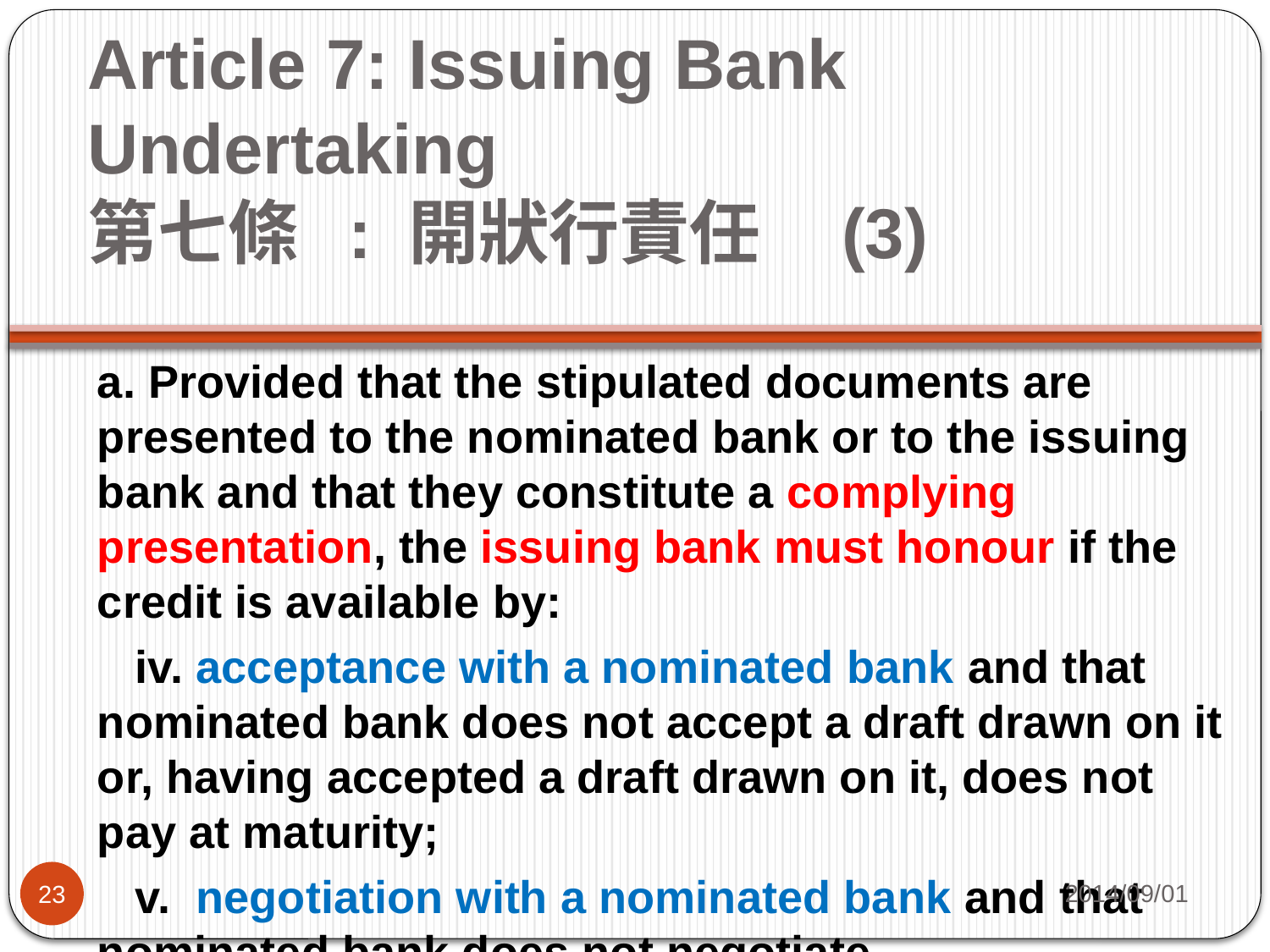

# Article 7: Issuing Bank Undertaking   第七條  : 開狀行責任    (3)
a. Provided that the stipulated documents are presented to the nominated bank or to the issuing bank and that they constitute a complying presentation, the issuing bank must honour if the credit is available by:
   iv. acceptance with a nominated bank and that nominated bank does not accept a draft drawn on it or, having accepted a draft drawn on it, does not pay at maturity;
   v.  negotiation with a nominated bank and that nominated bank does not negotiate.
2014/09/01
23